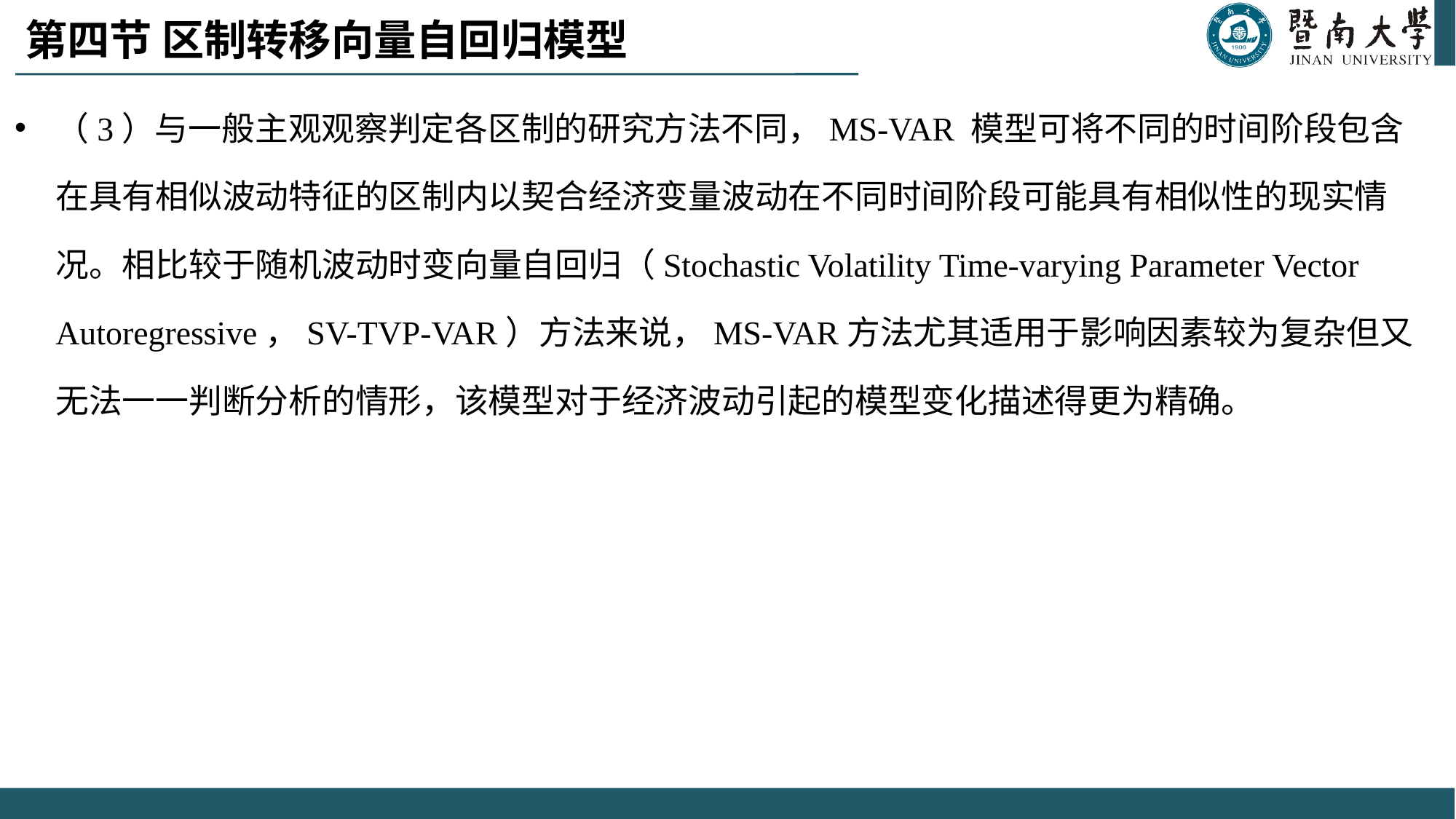

# 第四节 区制转移向量自回归模型
（3）与一般主观观察判定各区制的研究方法不同，MS-VAR 模型可将不同的时间阶段包含在具有相似波动特征的区制内以契合经济变量波动在不同时间阶段可能具有相似性的现实情况。相比较于随机波动时变向量自回归（Stochastic Volatility Time-varying Parameter Vector Autoregressive，SV-TVP-VAR）方法来说，MS-VAR方法尤其适用于影响因素较为复杂但又无法一一判断分析的情形，该模型对于经济波动引起的模型变化描述得更为精确。